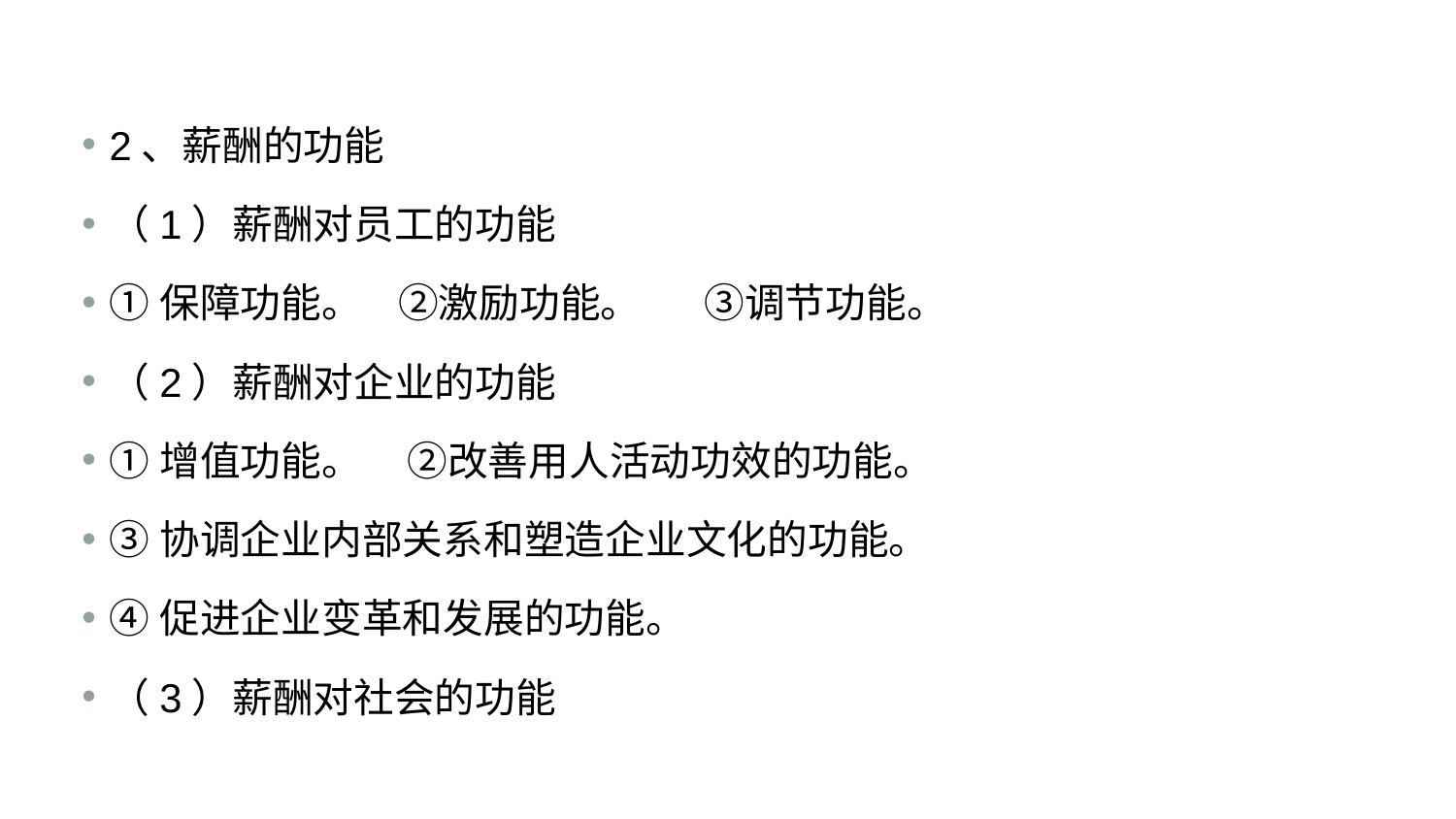

#
2、薪酬的功能
（1）薪酬对员工的功能
①保障功能。    ②激励功能。       ③调节功能。
（2）薪酬对企业的功能
①增值功能。     ②改善用人活动功效的功能。
③协调企业内部关系和塑造企业文化的功能。
④促进企业变革和发展的功能。
（3）薪酬对社会的功能